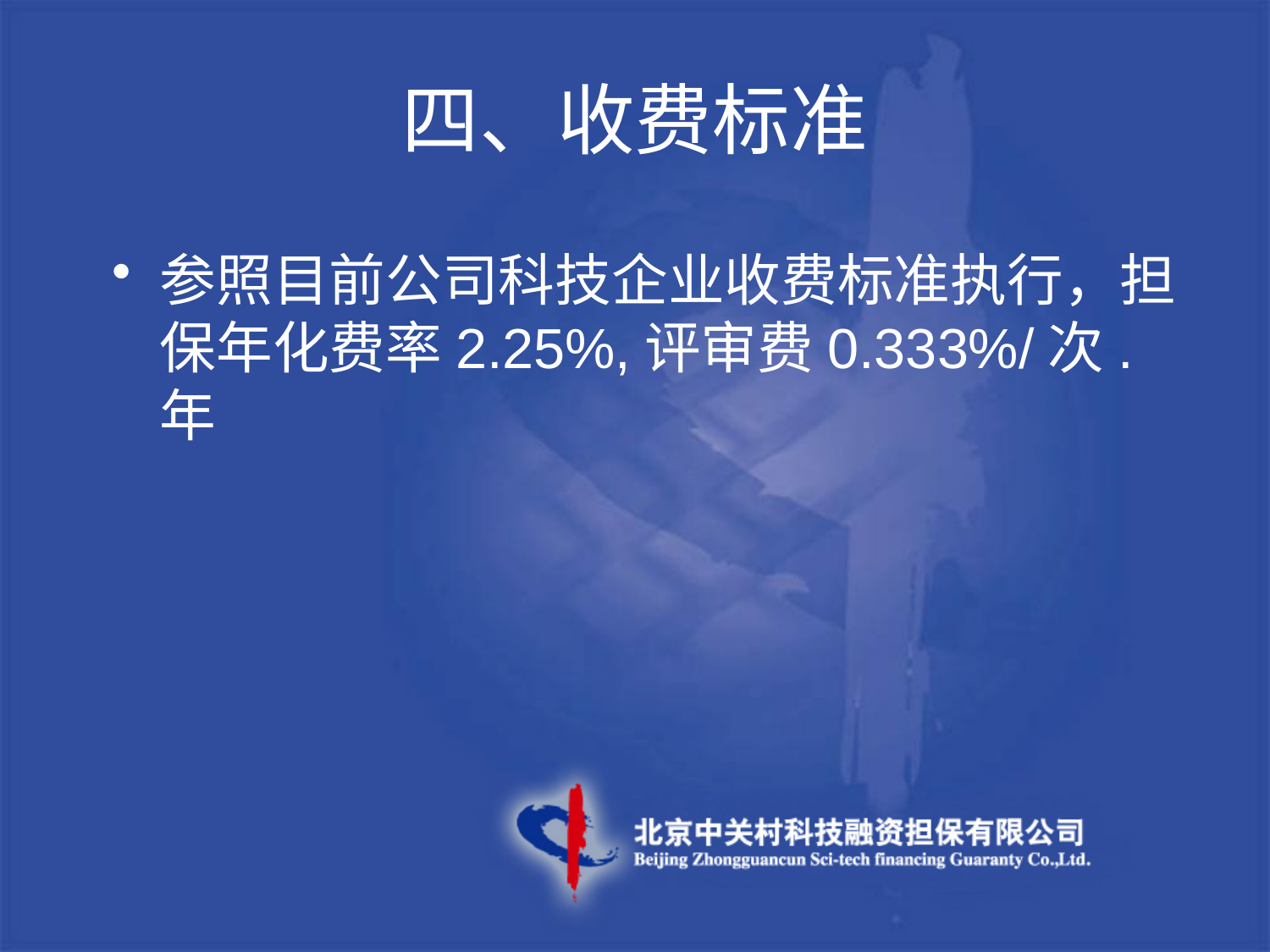

# 四、收费标准
参照目前公司科技企业收费标准执行，担保年化费率2.25%,评审费0.333%/次.年